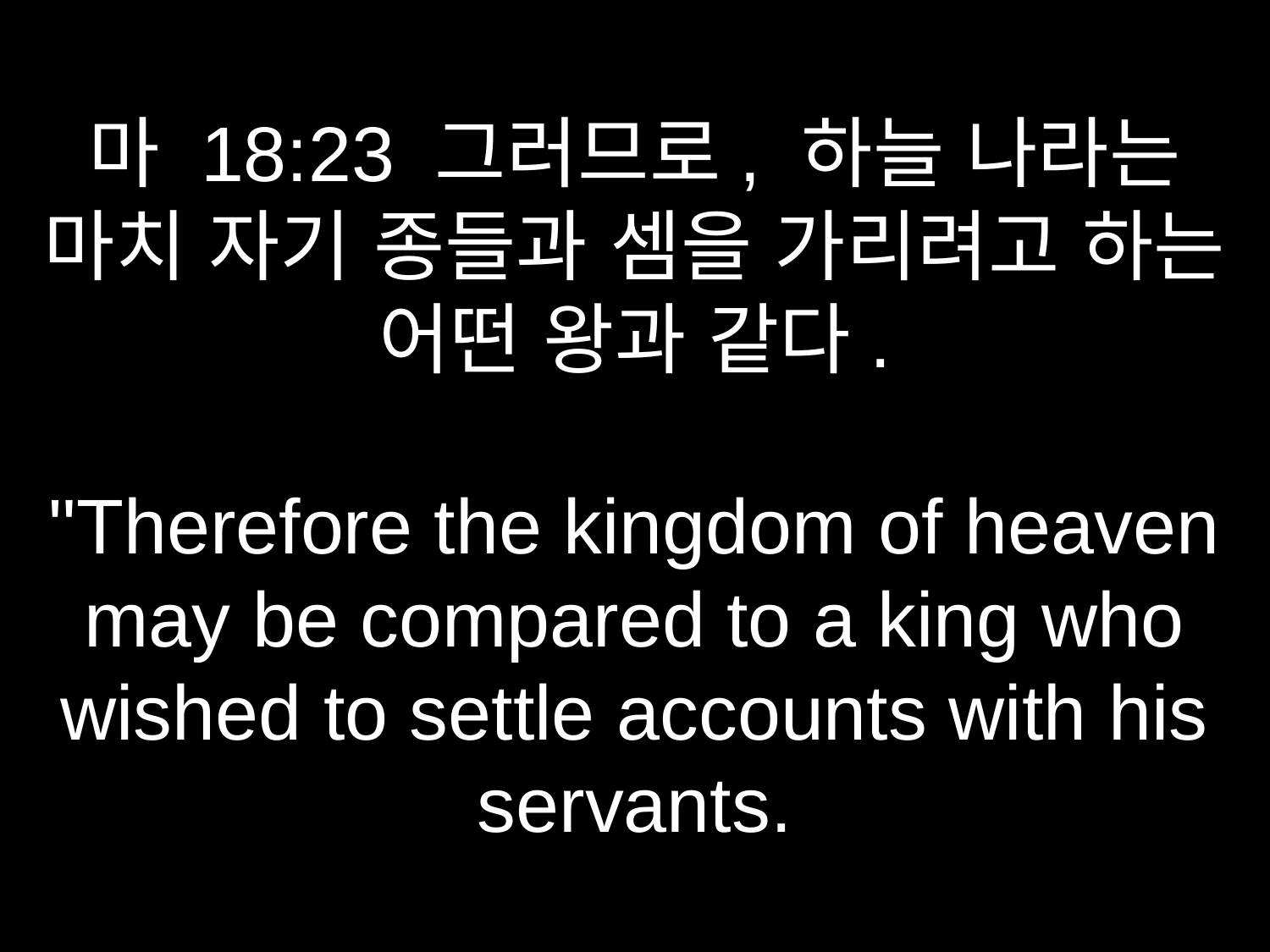

# 마 18:23 그러므로, 하늘 나라는 마치 자기 종들과 셈을 가리려고 하는 어떤 왕과 같다. "Therefore the kingdom of heaven may be compared to a king who wished to settle accounts with his servants.